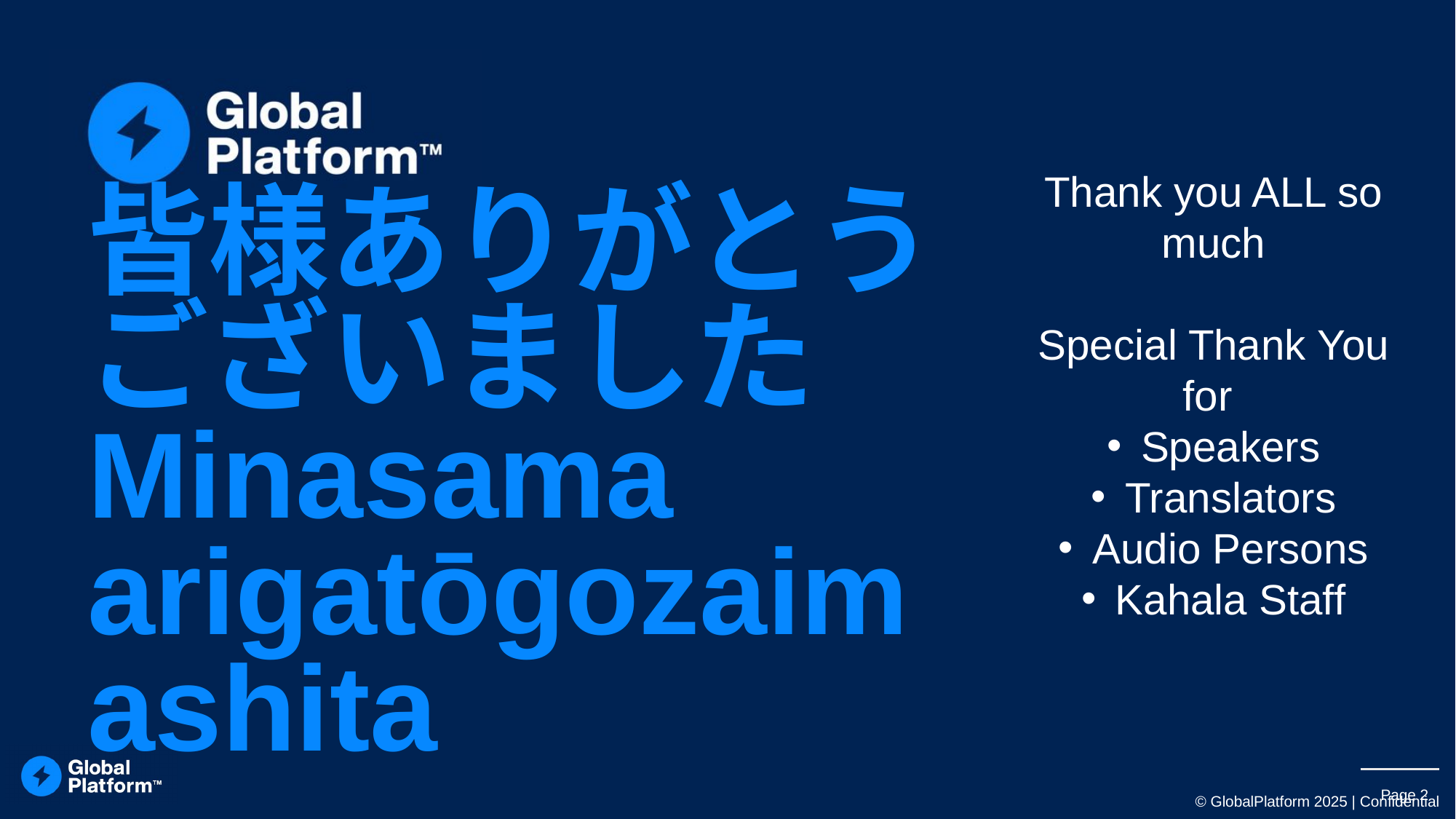

Thank you ALL so much

Special Thank You for
Speakers
Translators
Audio Persons
Kahala Staff

# 皆様ありがとうございました Minasama arigatōgozaimashita